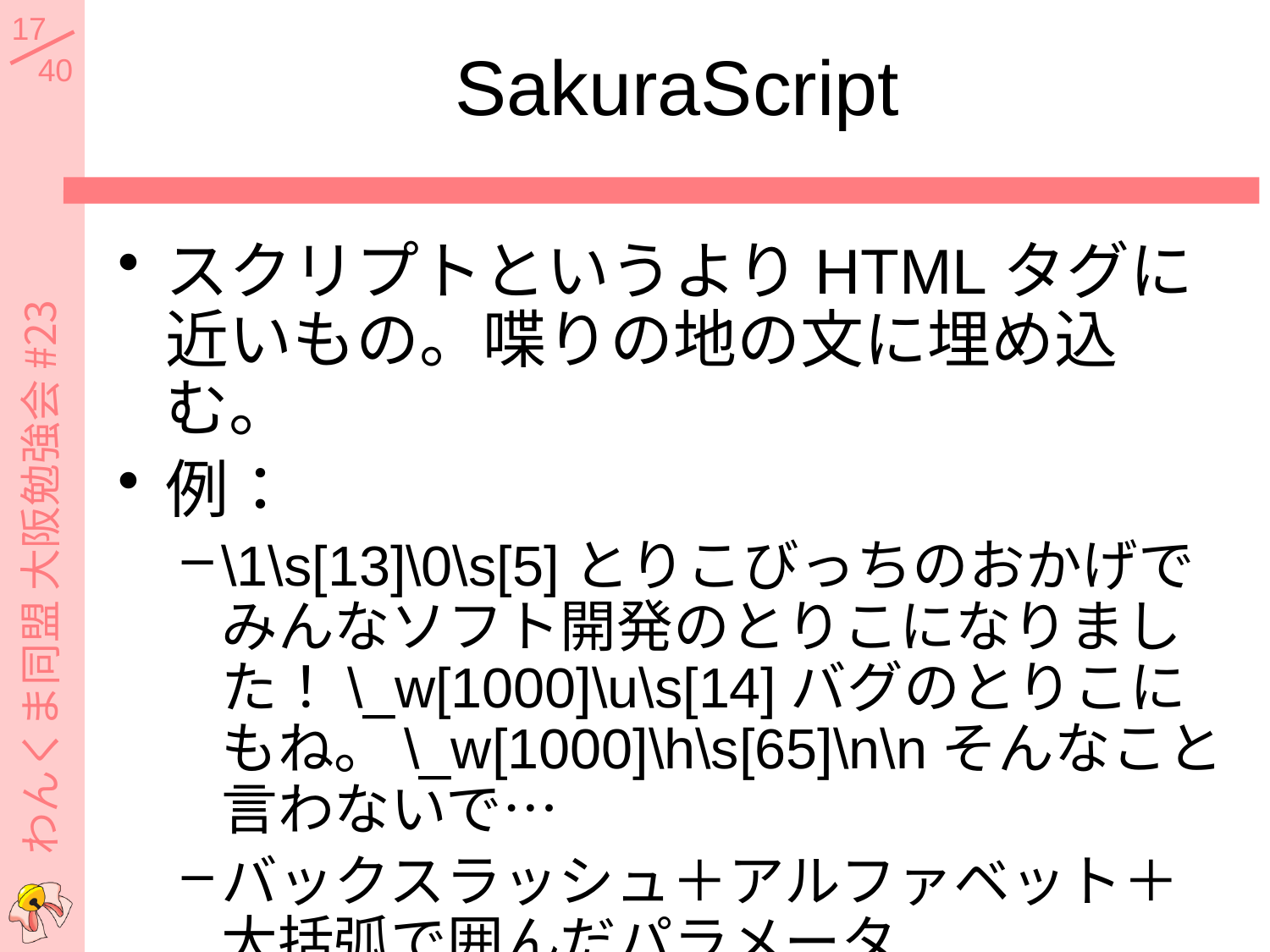

# SakuraScript
スクリプトというよりHTMLタグに
近いもの。喋りの地の文に埋め込む。
例：
\1\s[13]\0\s[5]とりこびっちのおかげでみんなソフト開発のとりこになりました！\_w[1000]\u\s[14]バグのとりこにもね。\_w[1000]\h\s[65]\n\nそんなこと言わないで…
バックスラッシュ＋アルファベット＋
大括弧で囲んだパラメータ
わんくま同盟 大阪勉強会 #23